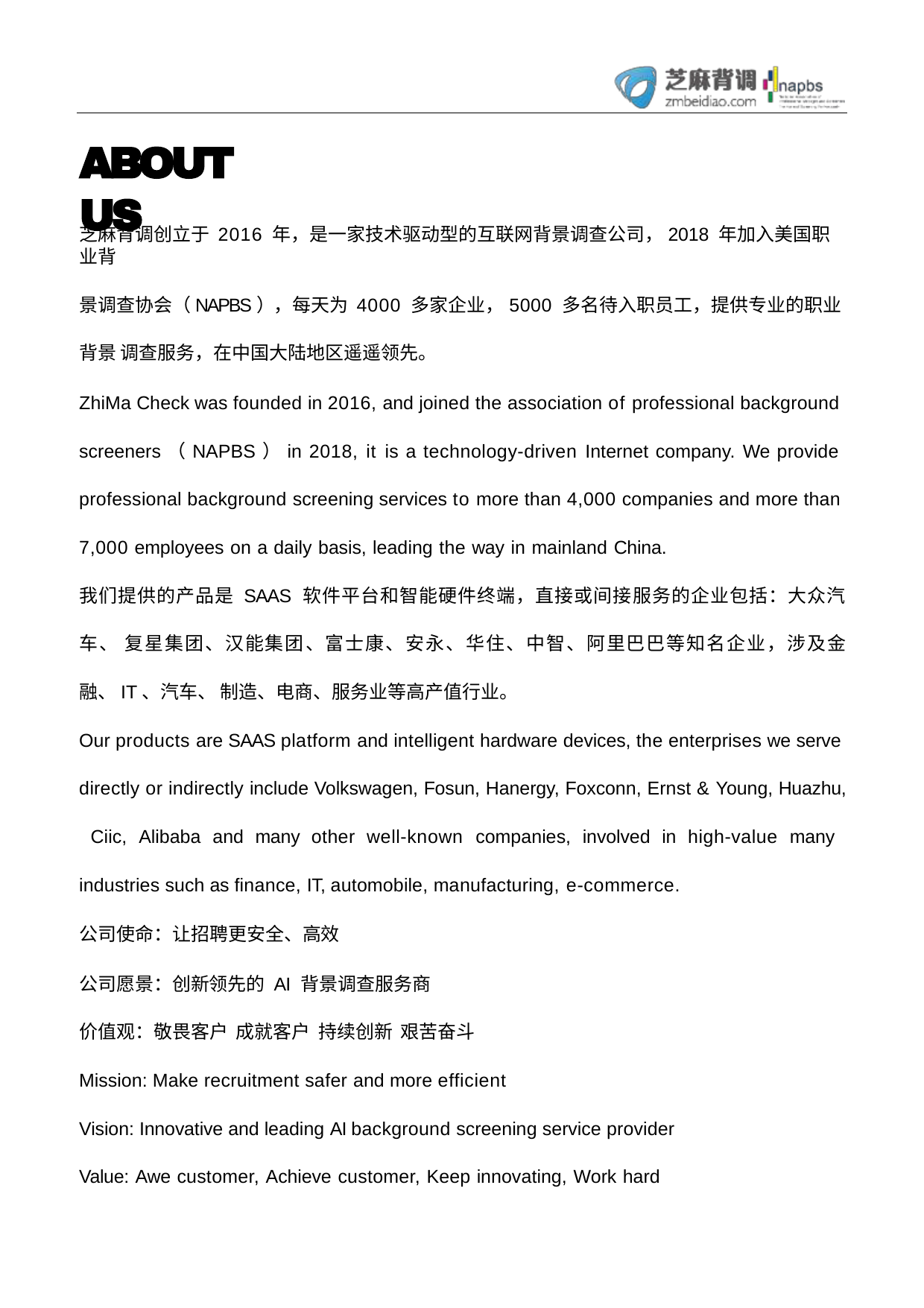

# ABOUT US
芝麻背调创立于 2016 年，是一家技术驱动型的互联网背景调查公司，2018 年加入美国职业背
景调查协会（NAPBS），每天为 4000 多家企业，5000 多名待入职员工，提供专业的职业背景 调查服务，在中国大陆地区遥遥领先。

ZhiMa Check was founded in 2016, and joined the association of professional background
screeners（NAPBS）in 2018, it is a technology-driven Internet company. We provide  professional background screening services to more than 4,000 companies and more than  7,000 employees on a daily basis, leading the way in mainland China.
我们提供的产品是 SAAS 软件平台和智能硬件终端，直接或间接服务的企业包括：大众汽车、 复星集团、汉能集团、富士康、安永、华住、中智、阿里巴巴等知名企业，涉及金融、IT、汽车、 制造、电商、服务业等高产值行业。
Our products are SAAS platform and intelligent hardware devices, the enterprises we serve  directly or indirectly include Volkswagen, Fosun, Hanergy, Foxconn, Ernst & Young, Huazhu,  Ciic, Alibaba and many other well-known companies, involved in high-value many  industries such as finance, IT, automobile, manufacturing, e-commerce.

公司使命：让招聘更安全、高效

公司愿景：创新领先的 AI 背景调查服务商
价值观：敬畏客户 成就客户 持续创新 艰苦奋斗 Mission: Make recruitment safer and more efficient
Vision: Innovative and leading AI background screening service provider  Value: Awe customer, Achieve customer, Keep innovating, Work hard